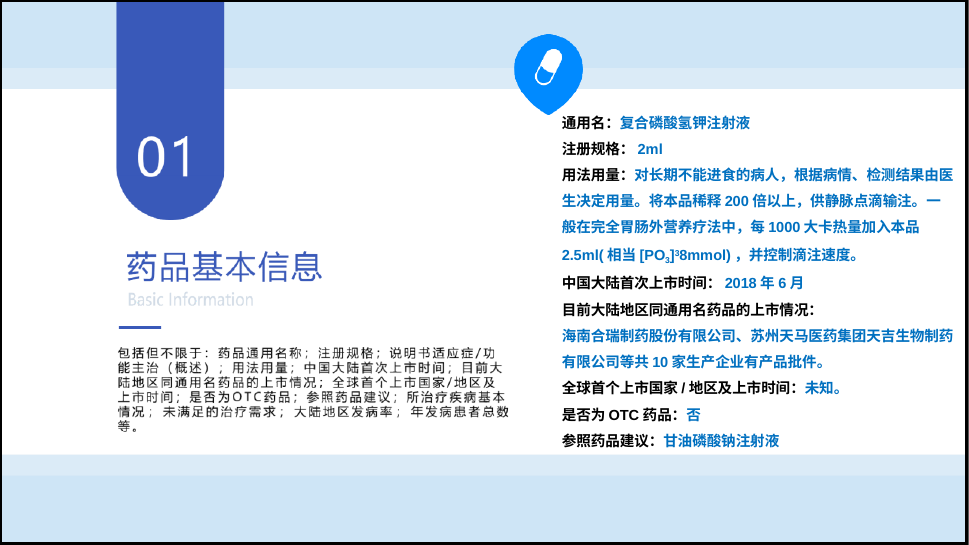

通用名：复合磷酸氢钾注射液
注册规格：2ml
用法用量：对长期不能进食的病人，根据病情、检测结果由医生决定用量。将本品稀释200倍以上，供静脉点滴输注。一般在完全胃肠外营养疗法中，每1000大卡热量加入本品2.5ml(相当[PO3]38mmol)，并控制滴注速度。
中国大陆首次上市时间：2018年6月
目前大陆地区同通用名药品的上市情况：
海南合瑞制药股份有限公司、苏州天马医药集团天吉生物制药有限公司等共10家生产企业有产品批件。
全球首个上市国家/地区及上市时间：未知。
是否为OTC药品：否
参照药品建议：甘油磷酸钠注射液